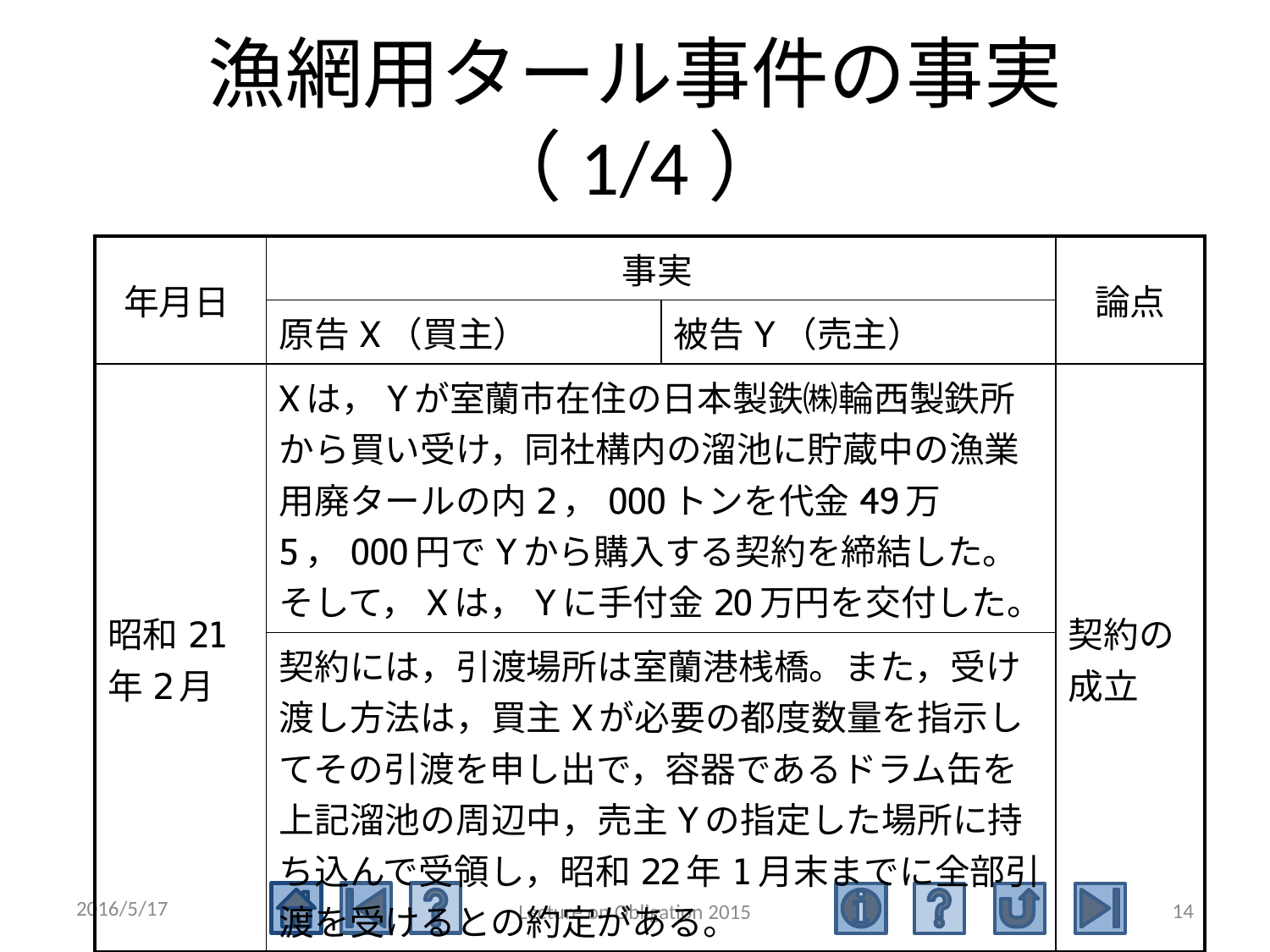

# 漁網用タール事件の事実（1/4）
| 年月日 | 事実 |  | 論点 |
| --- | --- | --- | --- |
|  | 原告X（買主） | 被告Y（売主） |  |
| 昭和21年2月 | Xは，Yが室蘭市在住の日本製鉄㈱輪西製鉄所から買い受け，同社構内の溜池に貯蔵中の漁業用廃タールの内2，000トンを代金49万5，000円でYから購入する契約を締結した。そして，Xは，Yに手付金20万円を交付した。 |  | 契約の成立 |
|  | 契約には，引渡場所は室蘭港桟橋。また，受け渡し方法は，買主Xが必要の都度数量を指示してその引渡を申し出で，容器であるドラム缶を上記溜池の周辺中，売主Yの指定した場所に持ち込んで受領し，昭和22年1月末までに全部引渡を受けるとの約定がある。 |  |  |
2016/5/17
14
Lecture on Obligation 2015